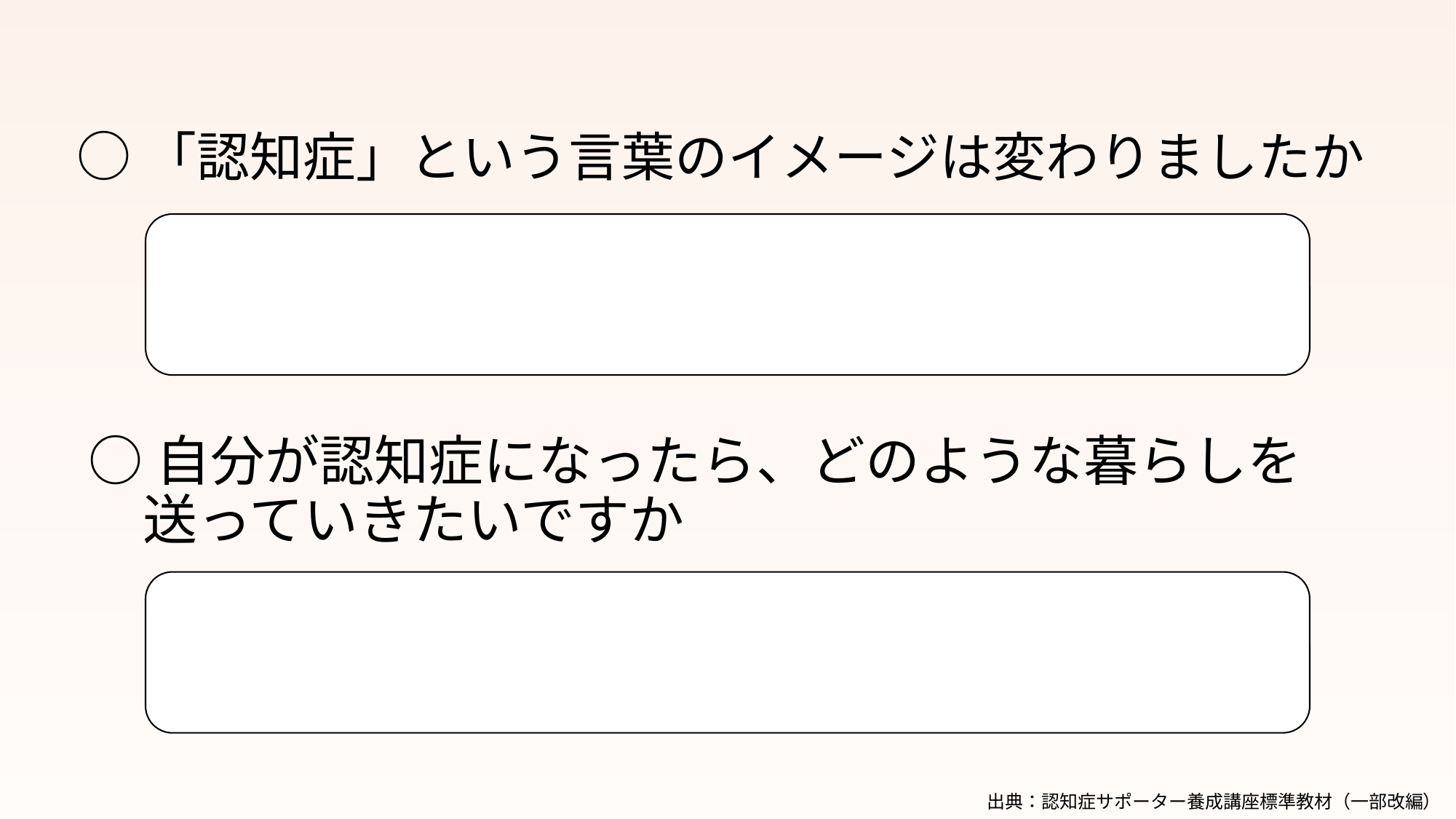

# ○「認知症」という言葉のイメージは変わりましたか

○自分が認知症になったら、どのような暮らしを
　送っていきたいですか

出典：認知症サポーター養成講座標準教材（一部改編）